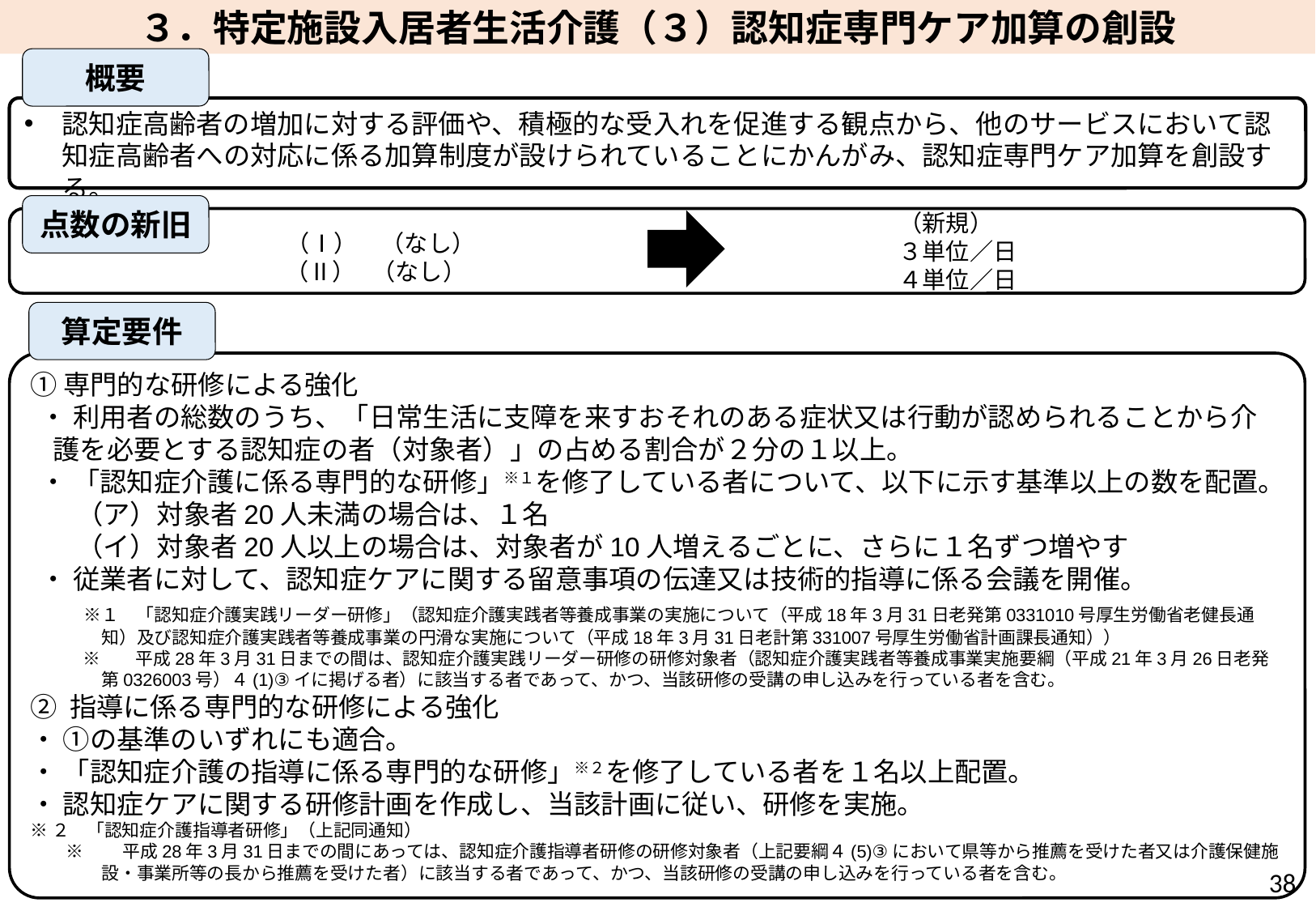

３．特定施設入居者生活介護（３）認知症専門ケア加算の創設
概要
認知症高齢者の増加に対する評価や、積極的な受入れを促進する観点から、他のサービスにおいて認知症高齢者への対応に係る加算制度が設けられていることにかんがみ、認知症専門ケア加算を創設する。
（新規）
３単位／日
４単位／日
点数の新旧

 （Ⅰ）　（なし）
（Ⅱ）   （なし）

算定要件
①専門的な研修による強化
・ 利用者の総数のうち、「日常生活に支障を来すおそれのある症状又は行動が認められることから介護を必要とする認知症の者（対象者）」の占める割合が２分の１以上。
・ 「認知症介護に係る専門的な研修」※１を修了している者について、以下に示す基準以上の数を配置。
（ア）対象者20人未満の場合は、１名
（イ）対象者20人以上の場合は、対象者が10人増えるごとに、さらに１名ずつ増やす
・ 従業者に対して、認知症ケアに関する留意事項の伝達又は技術的指導に係る会議を開催。
　　※１　「認知症介護実践リーダー研修」（認知症介護実践者等養成事業の実施について（平成18年3月31日老発第0331010号厚生労働省老健長通知）及び認知症介護実践者等養成事業の円滑な実施について（平成18年3月31日老計第331007号厚生労働省計画課長通知））
　　　※　　平成28年3月31日までの間は、認知症介護実践リーダー研修の研修対象者（認知症介護実践者等養成事業実施要綱（平成21年3月26日老発第0326003号）４(1)③イに掲げる者）に該当する者であって、かつ、当該研修の受講の申し込みを行っている者を含む。
② 指導に係る専門的な研修による強化
・ ①の基準のいずれにも適合。
・ 「認知症介護の指導に係る専門的な研修」※２を修了している者を１名以上配置。
・ 認知症ケアに関する研修計画を作成し、当該計画に従い、研修を実施。
※２　「認知症介護指導者研修」（上記同通知）
※　　平成28年3月31日までの間にあっては、認知症介護指導者研修の研修対象者（上記要綱４(5)③において県等から推薦を受けた者又は介護保健施設・事業所等の長から推薦を受けた者）に該当する者であって、かつ、当該研修の受講の申し込みを行っている者を含む。
38